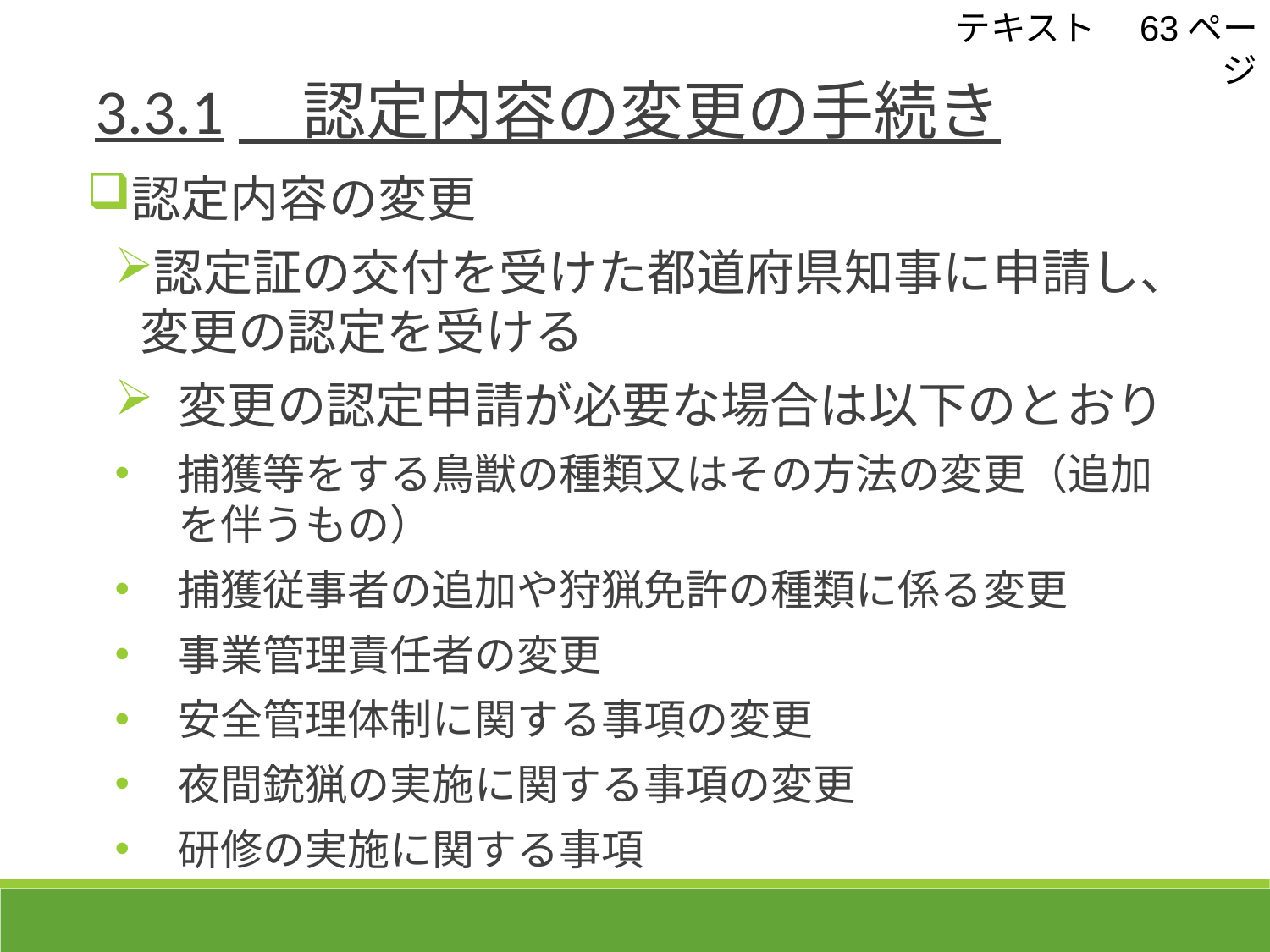

テキスト　63ページ
3.3.1　認定内容の変更の手続き
認定内容の変更
認定証の交付を受けた都道府県知事に申請し、変更の認定を受ける
変更の認定申請が必要な場合は以下のとおり
捕獲等をする鳥獣の種類又はその方法の変更（追加を伴うもの）
捕獲従事者の追加や狩猟免許の種類に係る変更
事業管理責任者の変更
安全管理体制に関する事項の変更
夜間銃猟の実施に関する事項の変更
研修の実施に関する事項